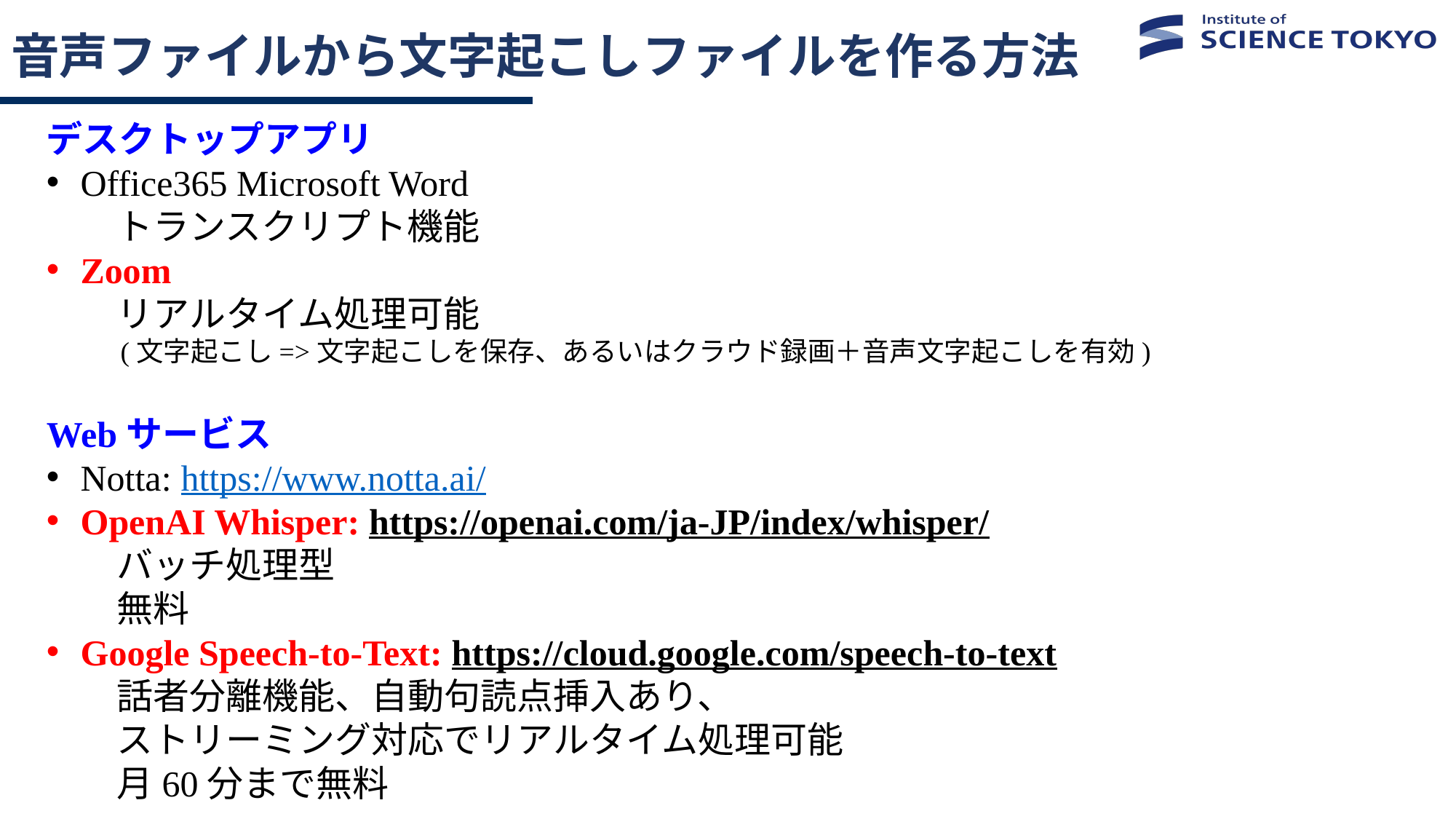

# 音声ファイルから文字起こしファイルを作る方法
デスクトップアプリ
Office365 Microsoft Word
　トランスクリプト機能
Zoom
　リアルタイム処理可能
　 (文字起こし=>文字起こしを保存、あるいはクラウド録画＋音声文字起こしを有効)

Webサービス
Notta: https://www.notta.ai/
OpenAI Whisper: https://openai.com/ja-JP/index/whisper/
　バッチ処理型
　無料
Google Speech-to-Text: https://cloud.google.com/speech-to-text
　話者分離機能、自動句読点挿入あり、
　ストリーミング対応でリアルタイム処理可能
　月60分まで無料